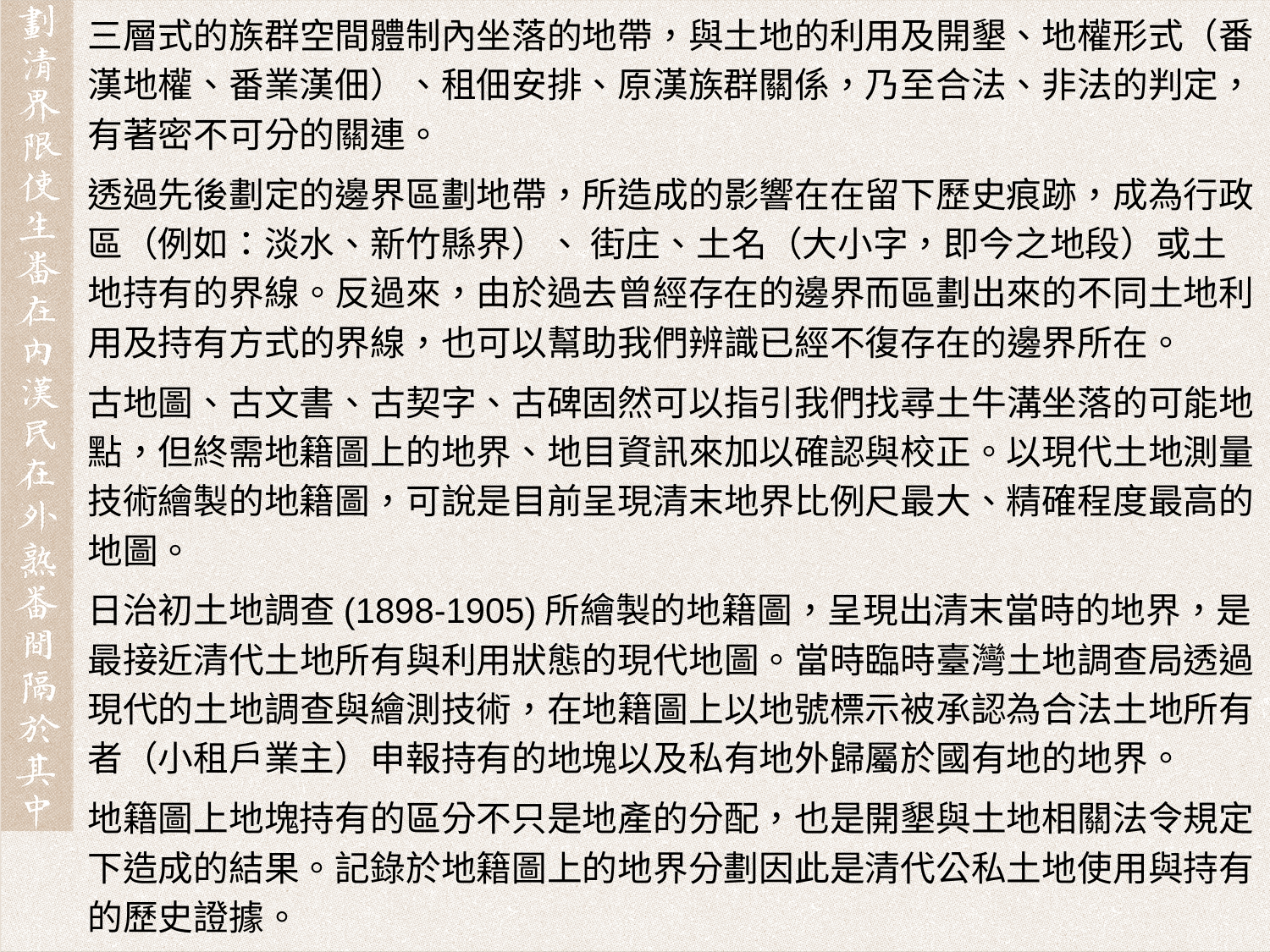

三層式的族群空間體制內坐落的地帶，與土地的利用及開墾、地權形式（番漢地權、番業漢佃）、租佃安排、原漢族群關係，乃至合法、非法的判定，有著密不可分的關連。
透過先後劃定的邊界區劃地帶，所造成的影響在在留下歷史痕跡，成為行政區（例如：淡水、新竹縣界）、 街庄、土名（大小字，即今之地段）或土地持有的界線。反過來，由於過去曾經存在的邊界而區劃出來的不同土地利用及持有方式的界線，也可以幫助我們辨識已經不復存在的邊界所在。
古地圖、古文書、古契字、古碑固然可以指引我們找尋土牛溝坐落的可能地點，但終需地籍圖上的地界、地目資訊來加以確認與校正。以現代土地測量技術繪製的地籍圖，可說是目前呈現清末地界比例尺最大、精確程度最高的地圖。
日治初土地調查(1898-1905)所繪製的地籍圖，呈現出清末當時的地界，是最接近清代土地所有與利用狀態的現代地圖。當時臨時臺灣土地調查局透過現代的土地調查與繪測技術，在地籍圖上以地號標示被承認為合法土地所有者（小租戶業主）申報持有的地塊以及私有地外歸屬於國有地的地界。
地籍圖上地塊持有的區分不只是地產的分配，也是開墾與土地相關法令規定下造成的結果。記錄於地籍圖上的地界分劃因此是清代公私土地使用與持有的歷史證據。